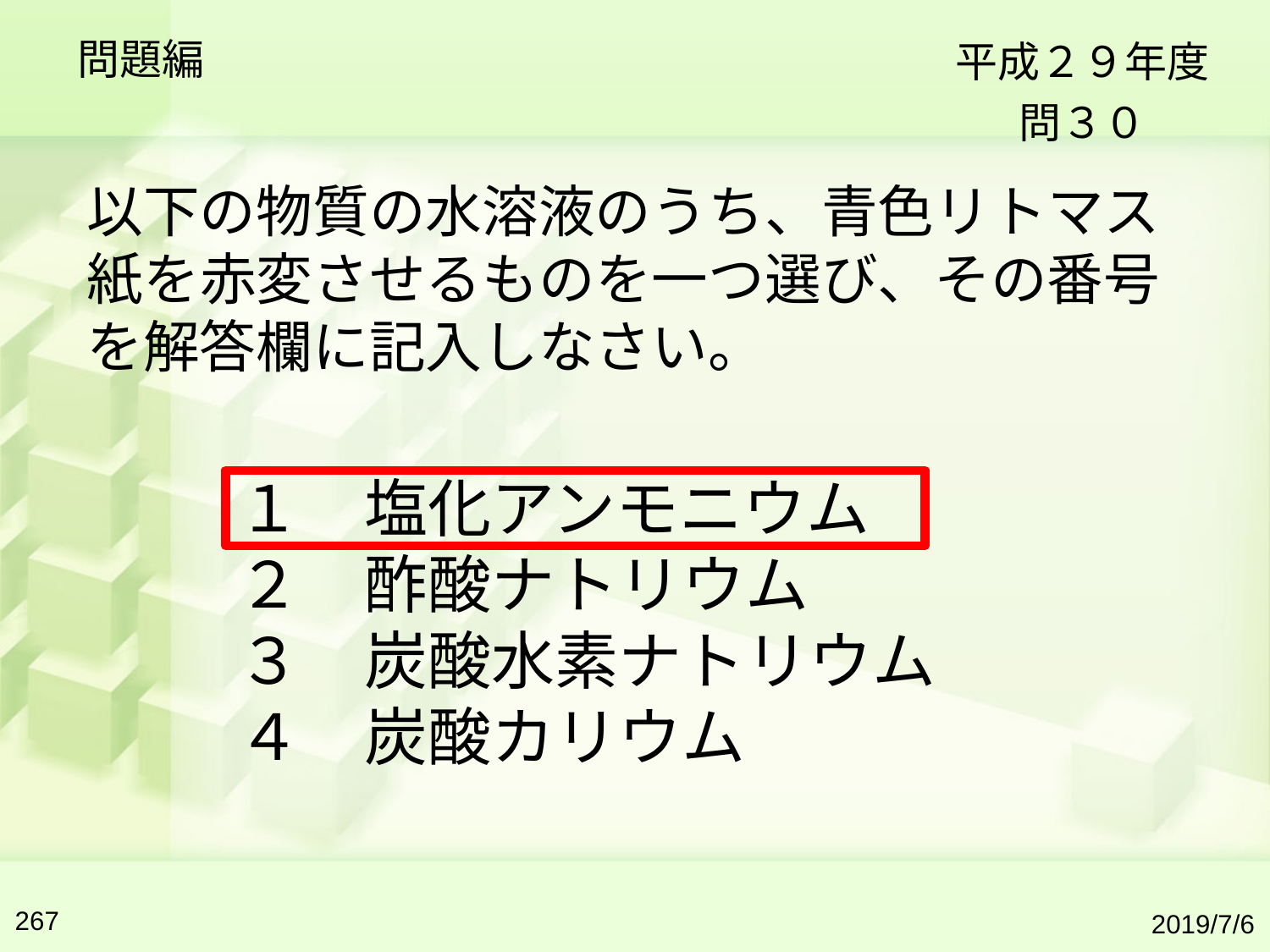

問題編
平成２９年度
問３０
以下の物質の水溶液のうち、青色リトマス紙を赤変させるものを一つ選び、その番号を解答欄に記入しなさい。
１　塩化アンモニウム
２　酢酸ナトリウム
３　炭酸水素ナトリウム
４　炭酸カリウム

267
2019/7/6